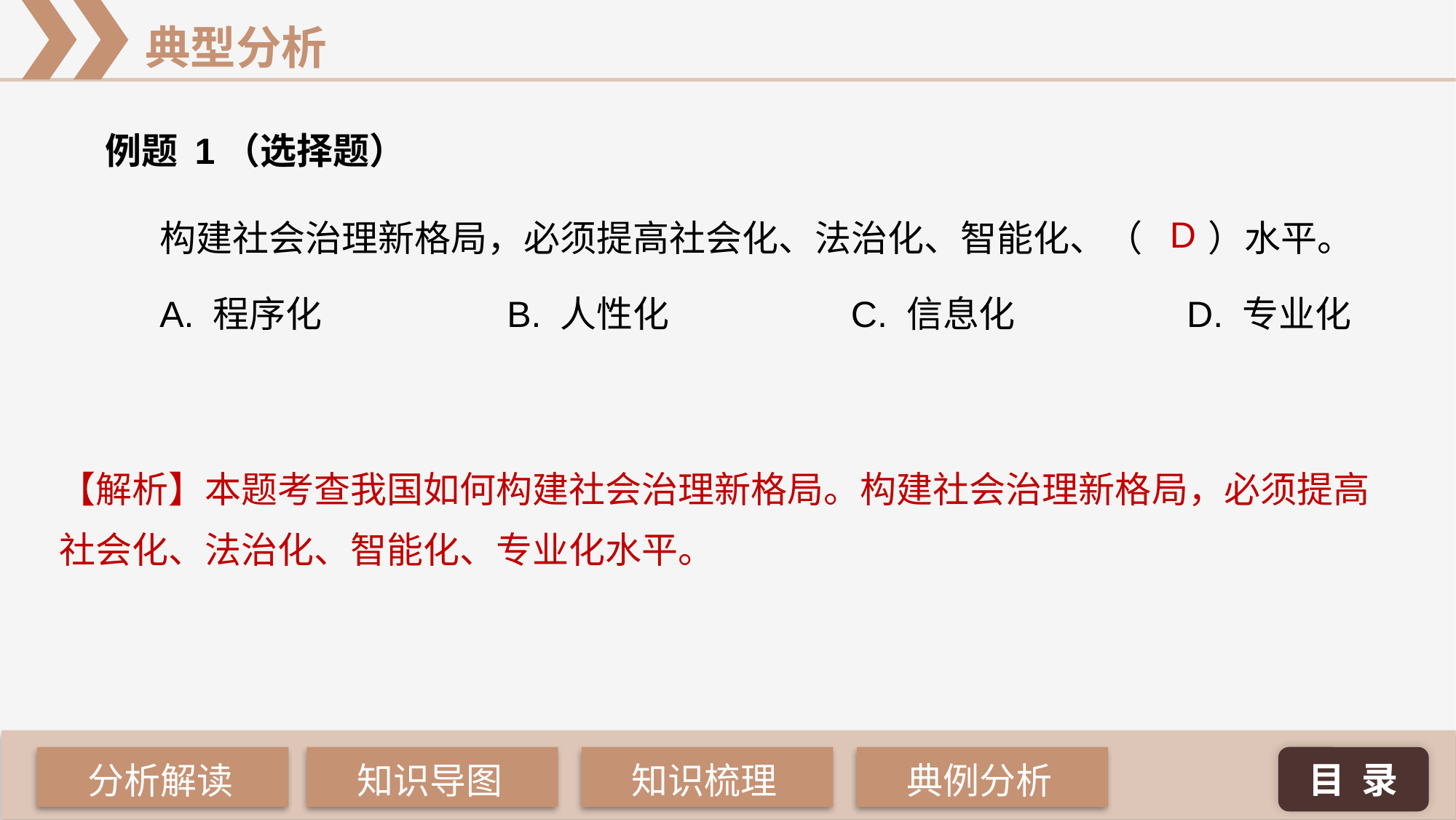

例题 1（选择题）
构建社会治理新格局，必须提高社会化、法治化、智能化、（        ）水平。
A. 程序化    	        B. 人性化 	          C. 信息化	           D. 专业化
D
【解析】本题考查我国如何构建社会治理新格局。构建社会治理新格局，必须提高社会化、法治化、智能化、专业化水平。